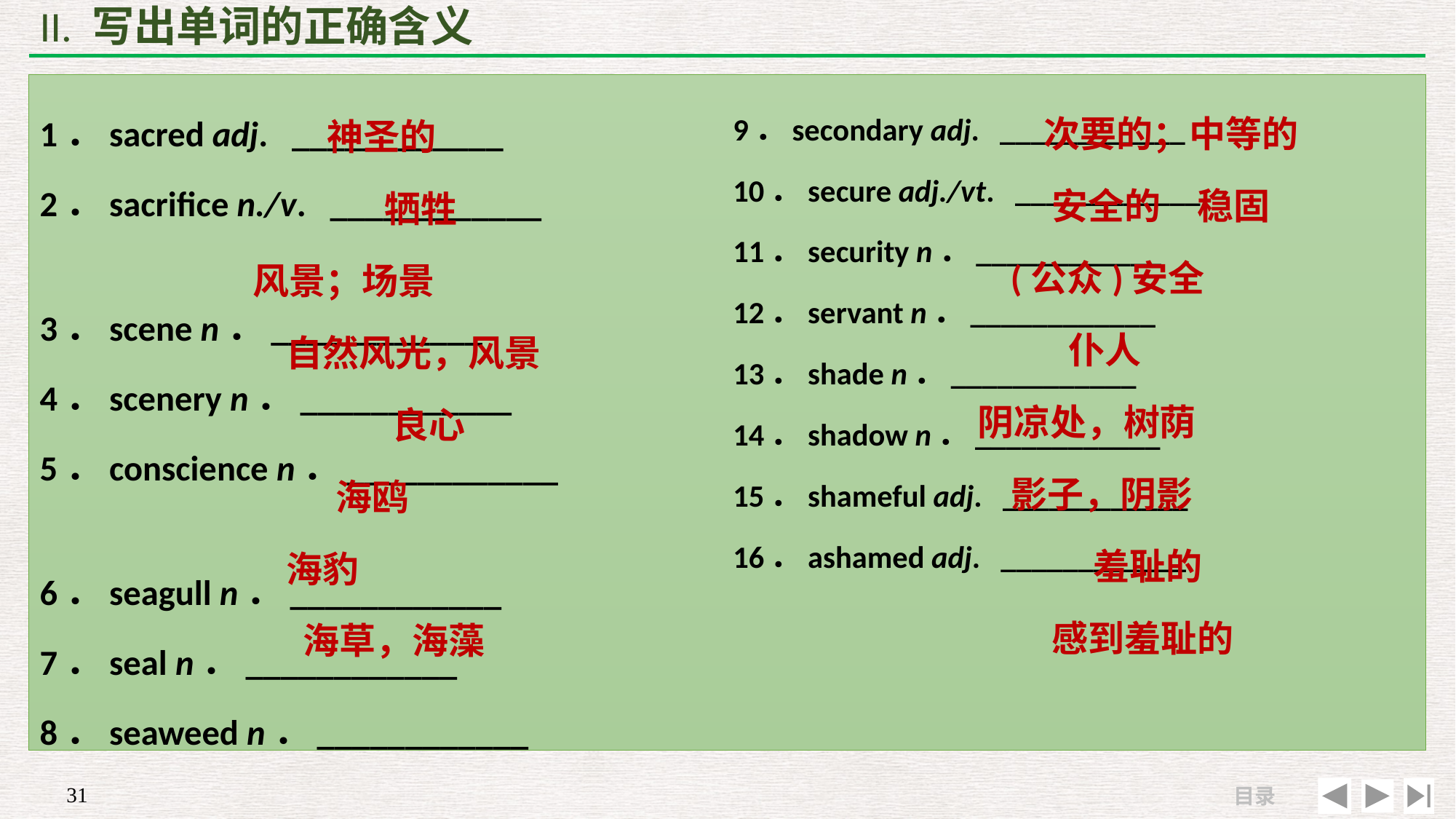

# II. 写出单词的正确含义

       次要的；中等的
        安全的　稳固
    (公众)安全
          仆人
阴凉处，树荫
   影子，阴影
             羞耻的
        感到羞耻的
        神圣的
               牺牲
风景；场景
   自然风光，风景
                良心
         海鸥
   海豹
     海草，海藻
1．sacred adj.   ____________
2．sacrifice n./v.   ____________
3．scene n．____________
4．scenery n．____________
5．conscience n．____________
6．seagull n．____________
7．seal n．____________
8．seaweed n．____________
9．secondary adj.   ____________
10．secure adj./vt.   ____________
11．security n．____________
12．servant n．____________
13．shade n．____________
14．shadow n．____________
15．shameful adj.   ____________
16．ashamed adj.   ____________